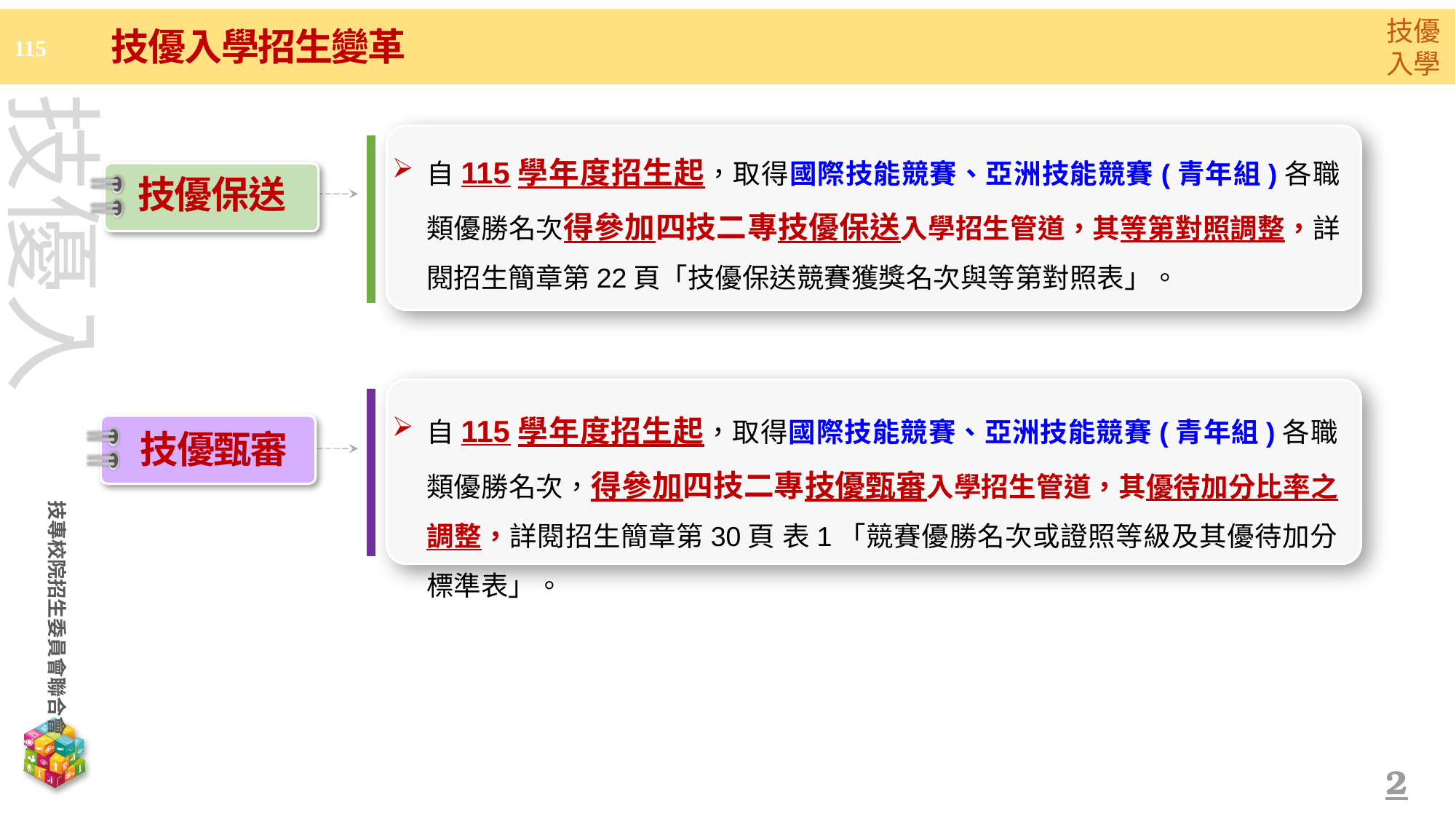

技優入學招生變革

自115學年度招生起，取得國際技能競賽、亞洲技能競賽(青年組)各職類優勝名次得參加四技二專技優保送入學招生管道，其等第對照調整，詳閱招生簡章第22頁「技優保送競賽獲獎名次與等第對照表」。
技優保送

自115學年度招生起，取得國際技能競賽、亞洲技能競賽(青年組)各職類優勝名次，得參加四技二專技優甄審入學招生管道，其優待加分比率之調整，詳閱招生簡章第30頁 表1「競賽優勝名次或證照等級及其優待加分標準表」。

技優甄審
2